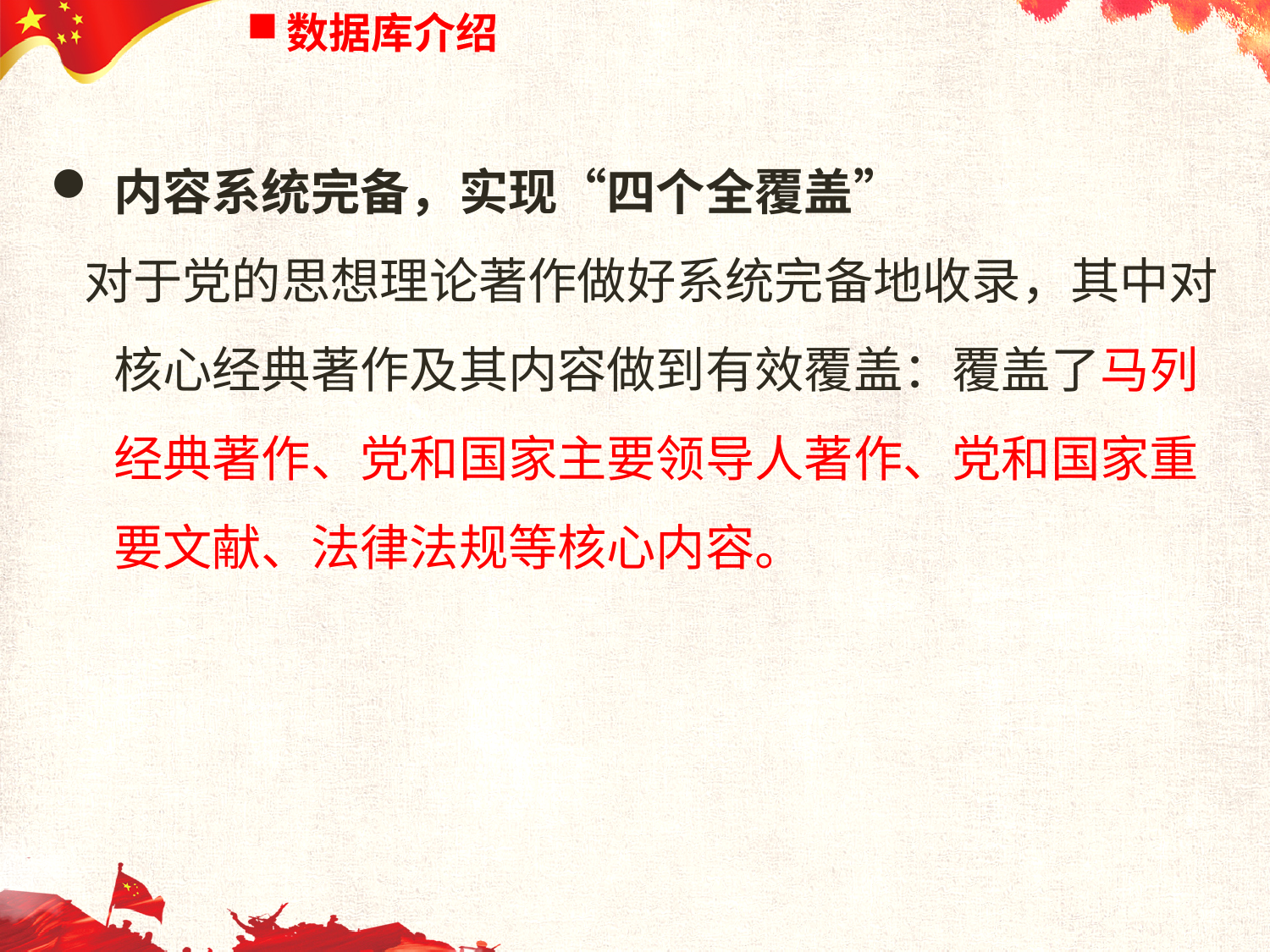

数据库介绍
内容系统完备，实现“四个全覆盖”
  对于党的思想理论著作做好系统完备地收录，其中对核心经典著作及其内容做到有效覆盖：覆盖了马列经典著作、党和国家主要领导人著作、党和国家重要文献、法律法规等核心内容。